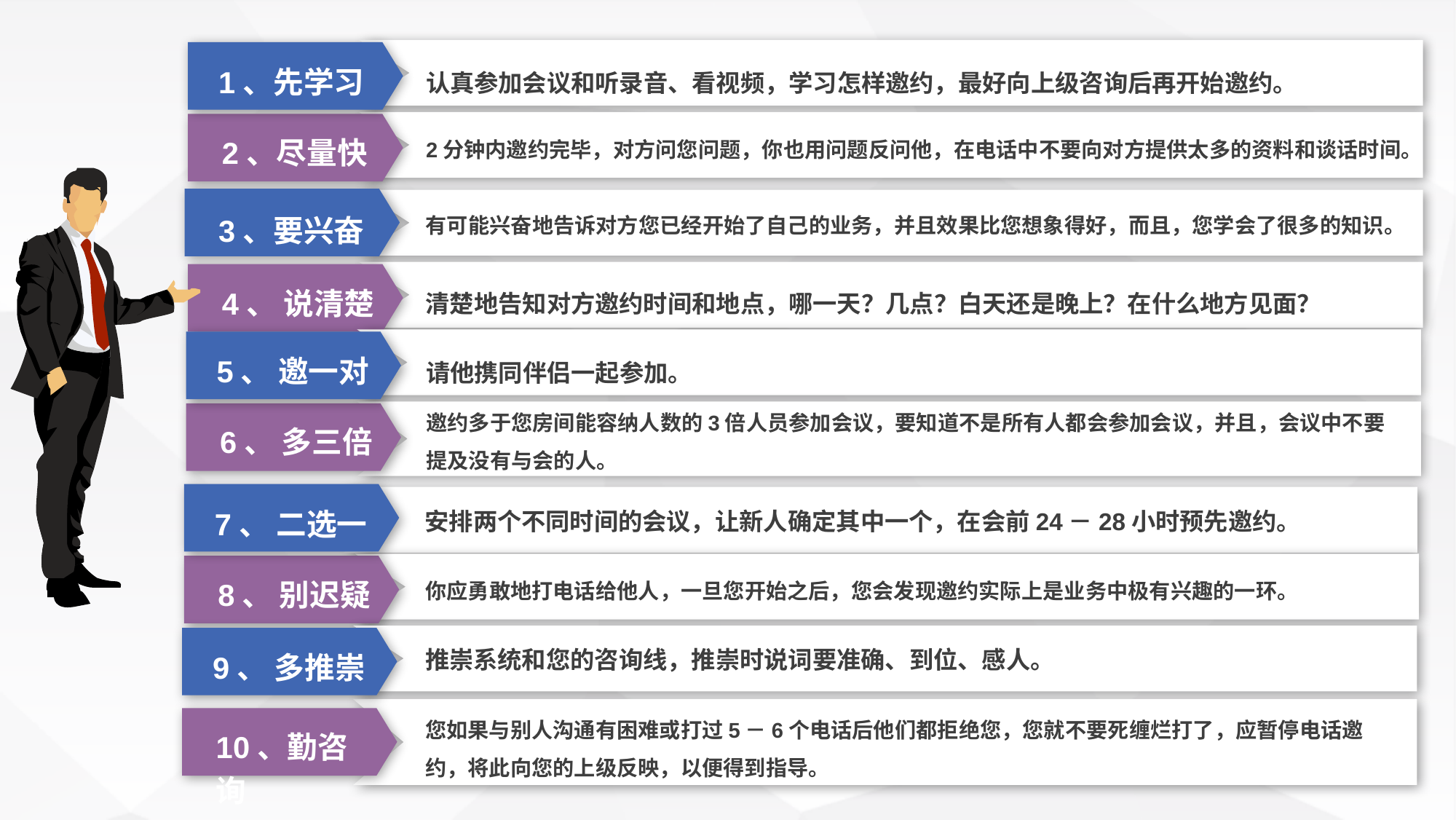

认真参加会议和听录音、看视频，学习怎样邀约，最好向上级咨询后再开始邀约。

1、先学习

2分钟内邀约完毕，对方问您问题，你也用问题反问他，在电话中不要向对方提供太多的资料和谈话时间。

2、尽量快

3、要兴奋

有可能兴奋地告诉对方您已经开始了自己的业务，并且效果比您想象得好，而且，您学会了很多的知识。

清楚地告知对方邀约时间和地点，哪一天？几点？白天还是晚上？在什么地方见面？

4、 说清楚

请他携同伴侣一起参加。

5、 邀一对
邀约多于您房间能容纳人数的3倍人员参加会议，要知道不是所有人都会参加会议，并且，会议中不要提及没有与会的人。

6、 多三倍

7、 二选一
安排两个不同时间的会议，让新人确定其中一个，在会前24－28小时预先邀约。

你应勇敢地打电话给他人，一旦您开始之后，您会发现邀约实际上是业务中极有兴趣的一环。

8、 别迟疑
推崇系统和您的咨询线，推崇时说词要准确、到位、感人。

9、 多推崇
您如果与别人沟通有困难或打过5－6个电话后他们都拒绝您，您就不要死缠烂打了，应暂停电话邀约，将此向您的上级反映，以便得到指导。

10、勤咨询